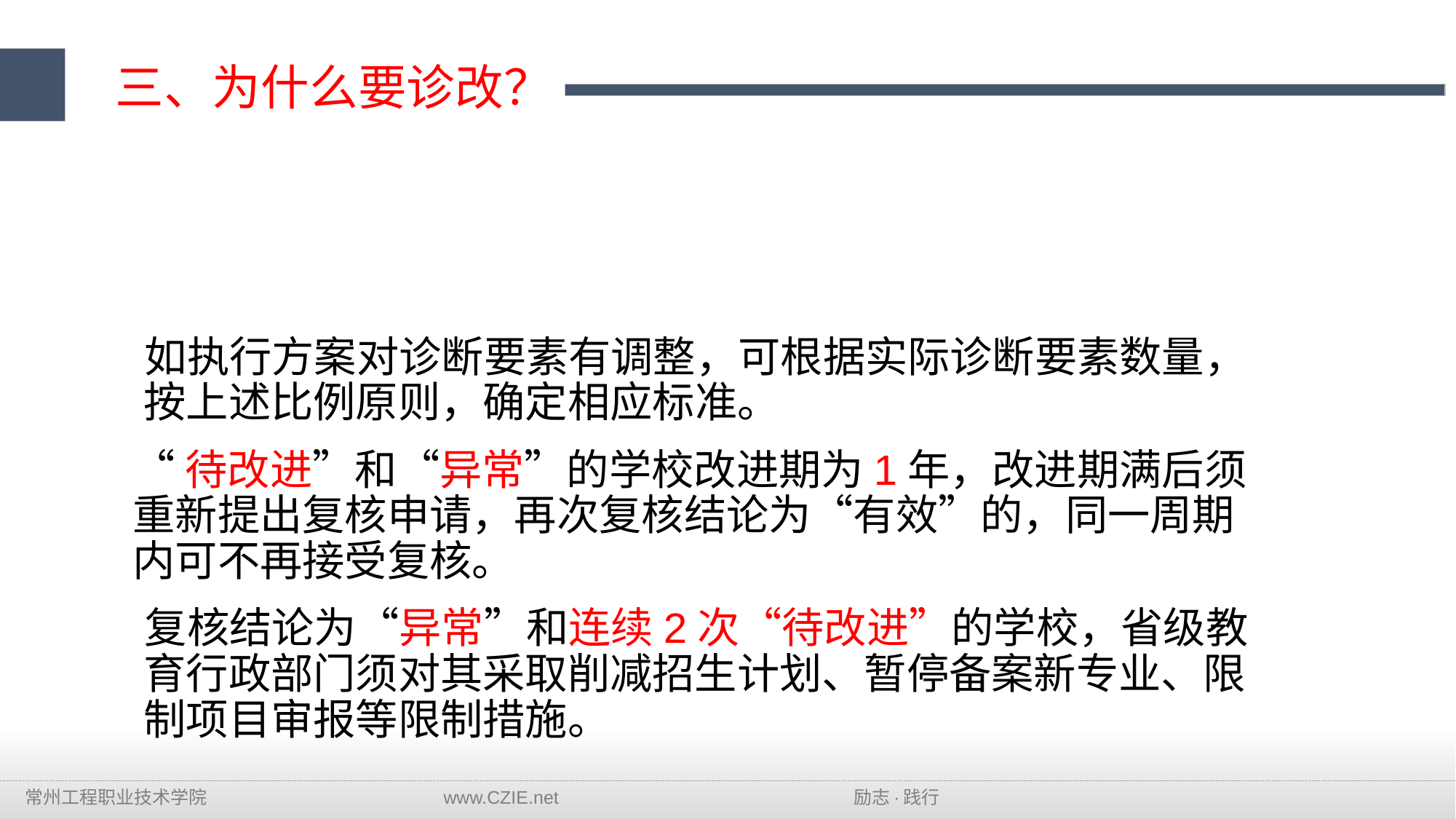

三、为什么要诊改？

如执行方案对诊断要素有调整，可根据实际诊断要素数量，按上述比例原则，确定相应标准。
“待改进”和“异常”的学校改进期为1年，改进期满后须重新提出复核申请，再次复核结论为“有效”的，同一周期内可不再接受复核。
复核结论为“异常”和连续2次“待改进”的学校，省级教育行政部门须对其采取削减招生计划、暂停备案新专业、限制项目审报等限制措施。